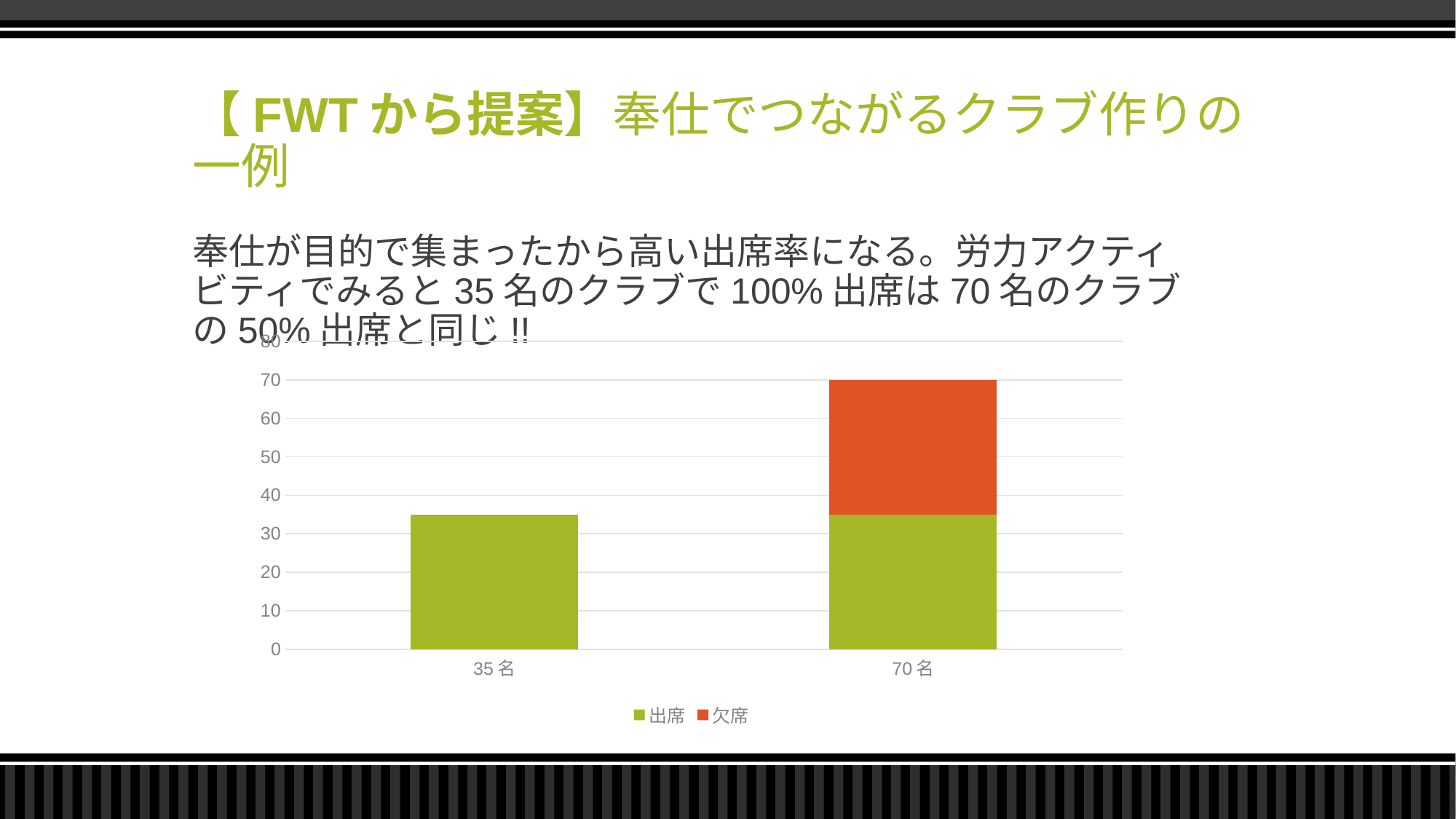

# 【FWTから提案】奉仕でつながるクラブ作りの一例
奉仕が目的で集まったから高い出席率になる。労力アクティビティでみると35名のクラブで100%出席は70名のクラブの50%出席と同じ!!

### Chart

| Category | 出席 | 欠席 |
|---|---|---|
| 35名 | 35.0 | 0.0 |
| 70名 | 35.0 | 35.0 |